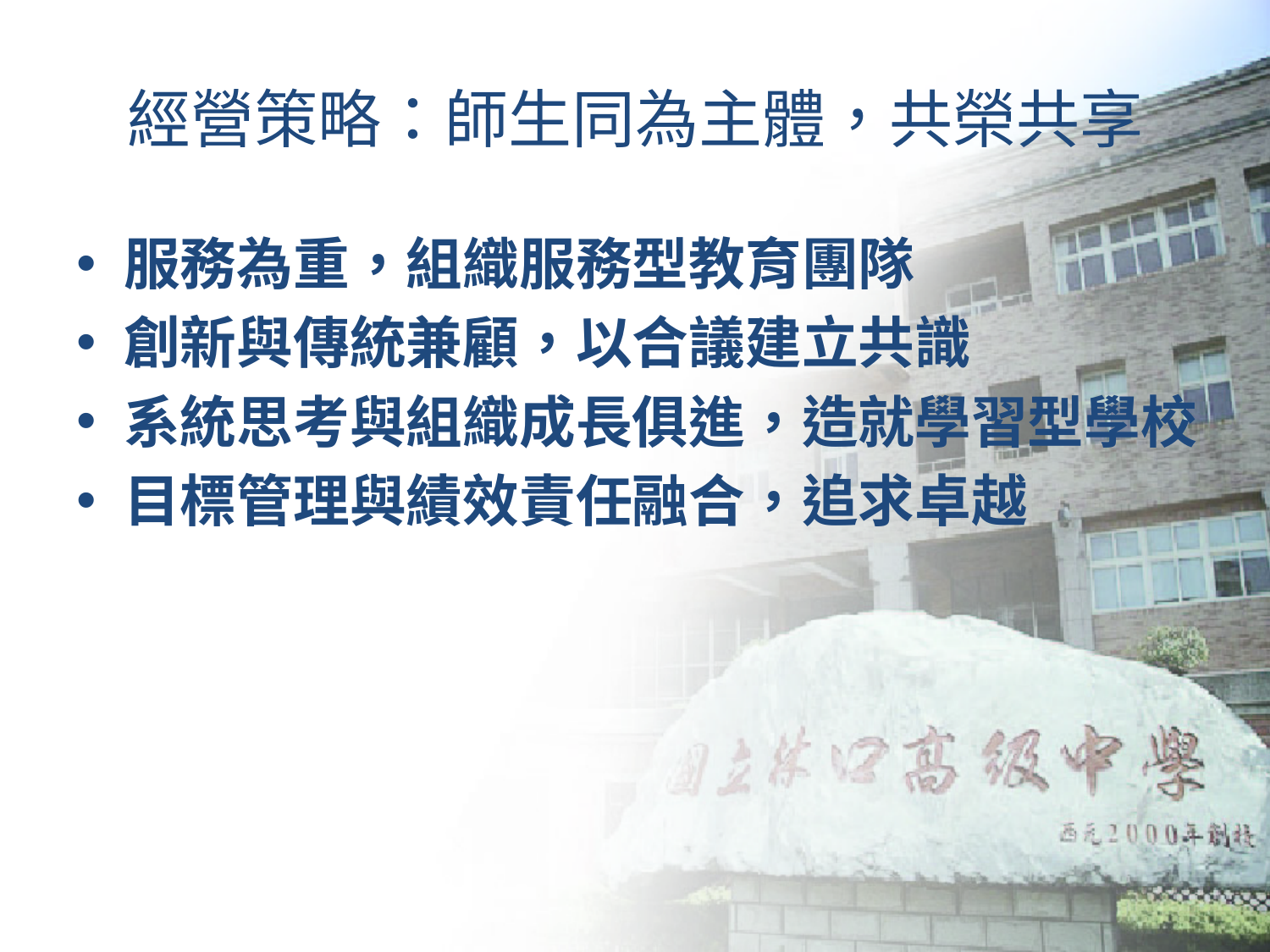

# 經營策略：師生同為主體，共榮共享
服務為重，組織服務型教育團隊
創新與傳統兼顧，以合議建立共識
系統思考與組織成長俱進，造就學習型學校
目標管理與績效責任融合，追求卓越